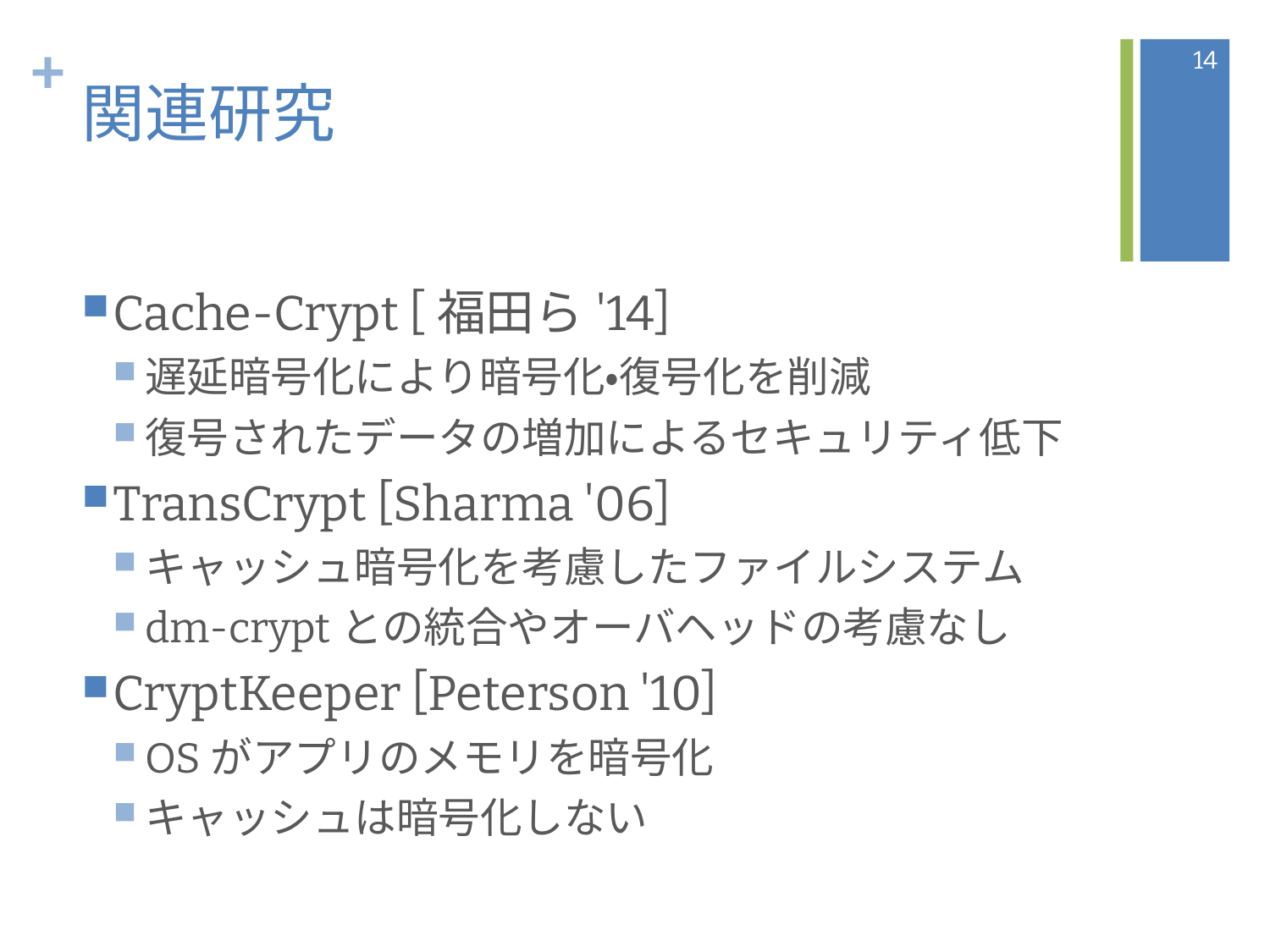

14
# 関連研究
Cache-Crypt [福田ら'14]
遅延暗号化により暗号化・復号化を削減
復号されたデータの増加によるセキュリティ低下
TransCrypt [Sharma '06]
キャッシュ暗号化を考慮したファイルシステム
dm-cryptとの統合やオーバヘッドの考慮なし
CryptKeeper [Peterson '10]
OSがアプリのメモリを暗号化
キャッシュは暗号化しない